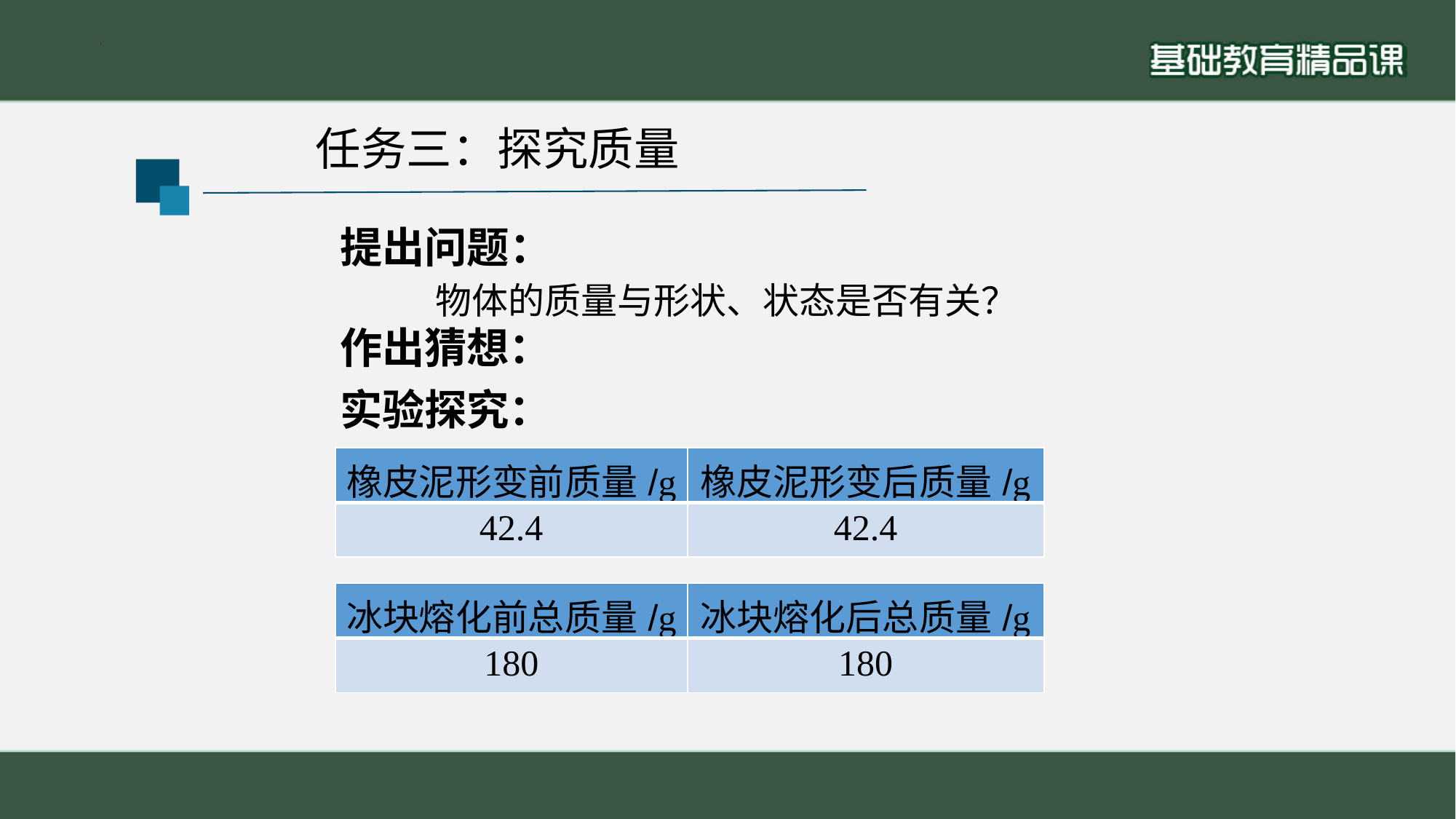

任务三：探究质量

提出问题：
         物体的质量与形状、状态是否有关？
作出猜想：
实验探究：
| 橡皮泥形变前质量/g | 橡皮泥形变后质量/g |
| --- | --- |
| 42.4 | 42.4 |
| 冰块熔化前总质量/g | 冰块熔化后总质量/g |
| --- | --- |
| 180 | 180 |